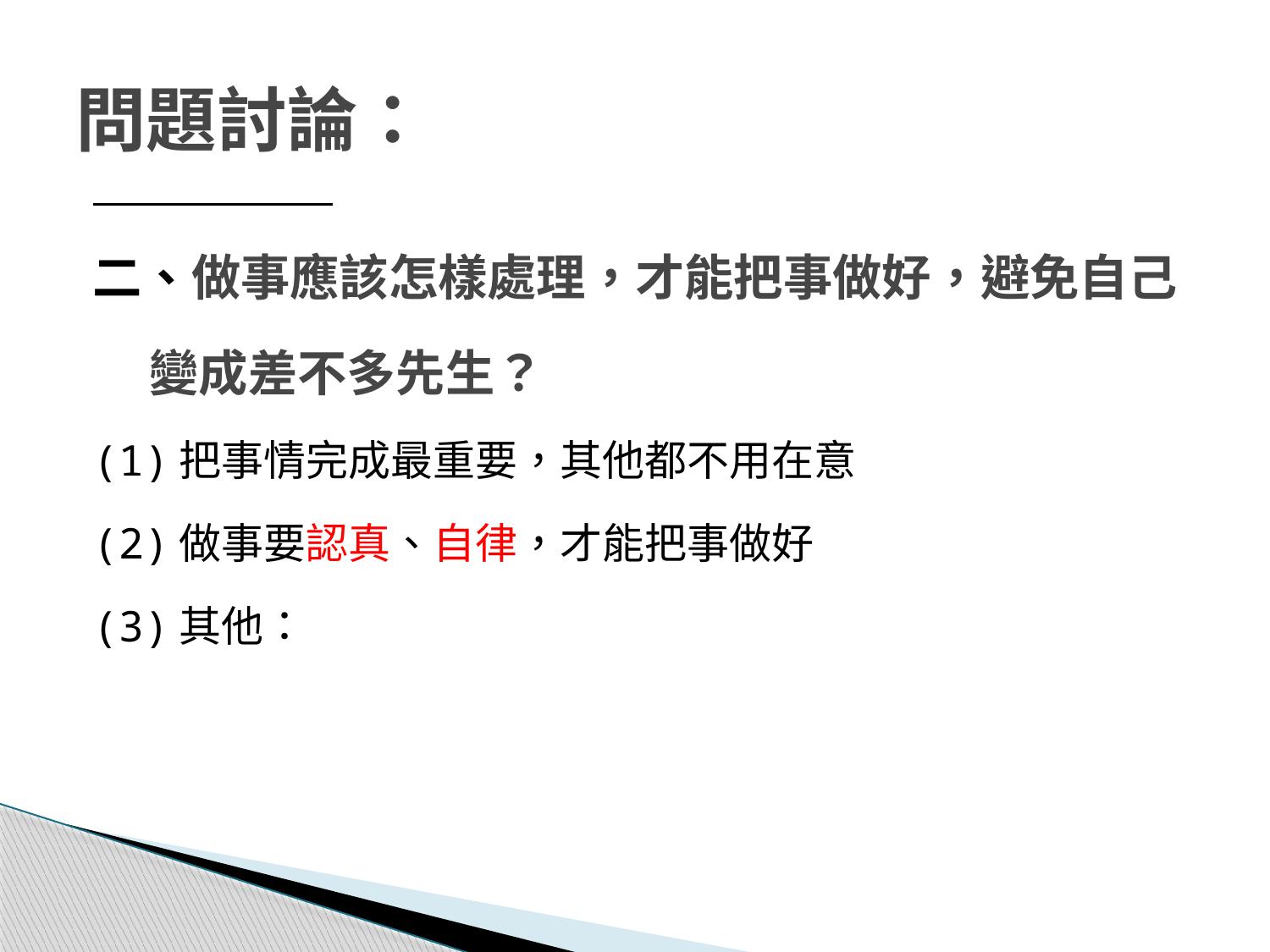

# 問題討論：

二、做事應該怎樣處理，才能把事做好，避免自己
    變成差不多先生？
(1)把事情完成最重要，其他都不用在意
(2)做事要認真、自律，才能把事做好
(3)其他：